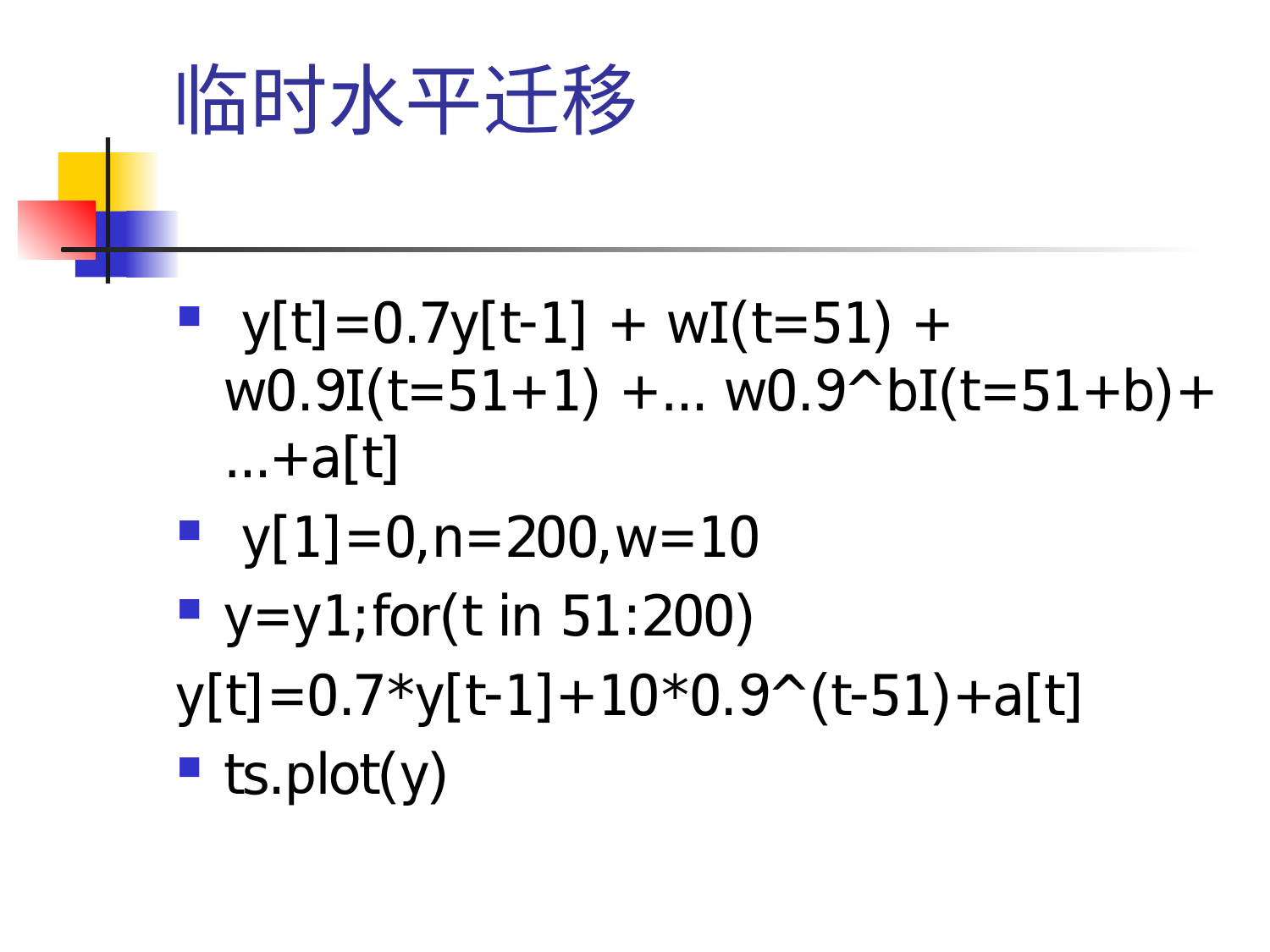

# 临时水平迁移
 y[t]=0.7y[t-1] + wI(t=51) + w0.9I(t=51+1) +… w0.9^bI(t=51+b)+…+a[t]
 y[1]=0,n=200,w=10
y=y1;for(t in 51:200)
y[t]=0.7*y[t-1]+10*0.9^(t-51)+a[t]
ts.plot(y)